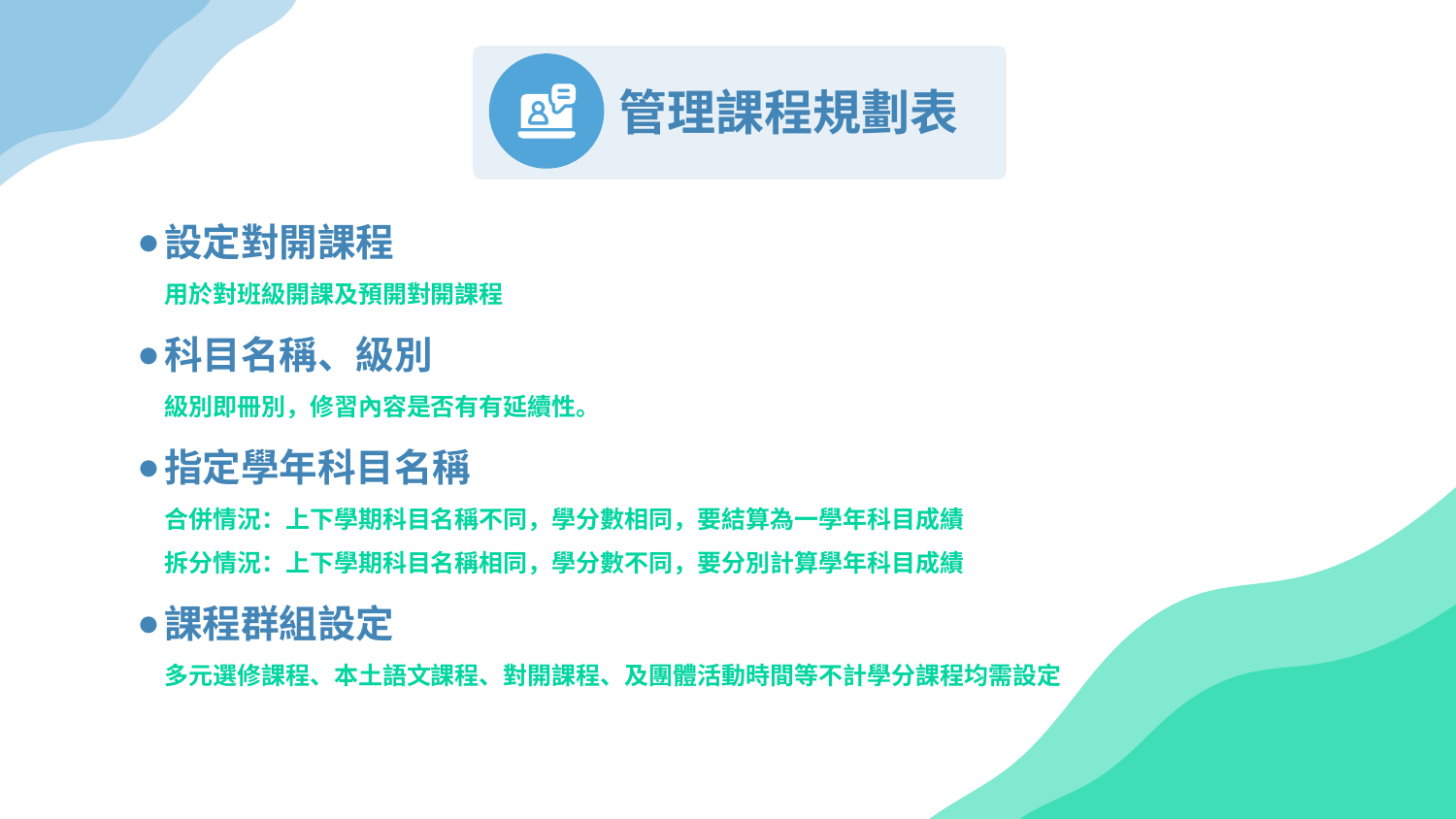

管理課程規劃表

設定對開課程
用於對班級開課及預開對開課程
科目名稱、級別
級別即冊別，修習內容是否有有延續性。
指定學年科目名稱
合併情況：上下學期科目名稱不同，學分數相同，要結算為一學年科目成績
拆分情況：上下學期科目名稱相同，學分數不同，要分別計算學年科目成績
課程群組設定
多元選修課程、本土語文課程、對開課程、及團體活動時間等不計學分課程均需設定